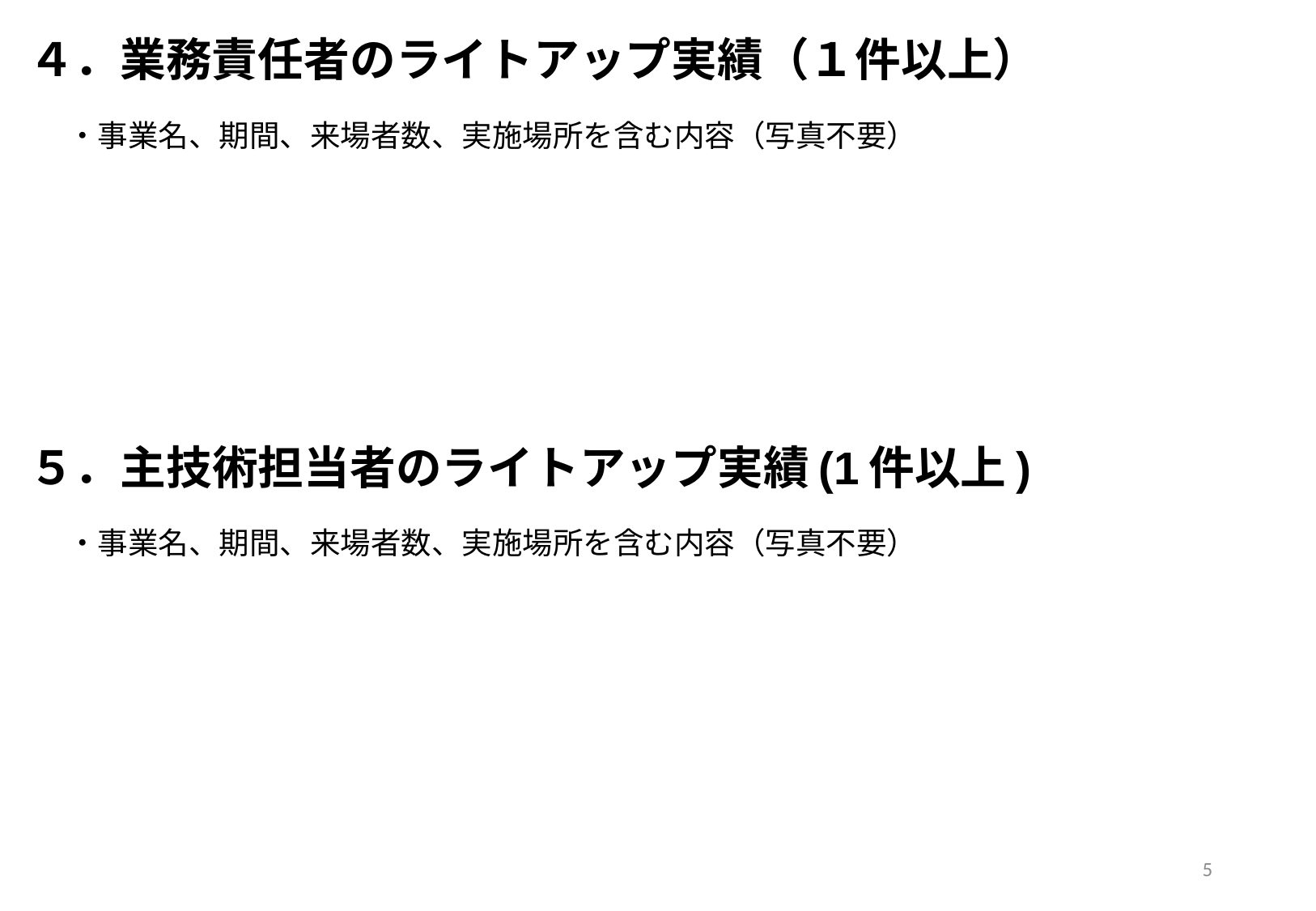

# ４．業務責任者のライトアップ実績（１件以上）
・事業名、期間、来場者数、実施場所を含む内容（写真不要）
５．主技術担当者のライトアップ実績(1件以上)
・事業名、期間、来場者数、実施場所を含む内容（写真不要）
5